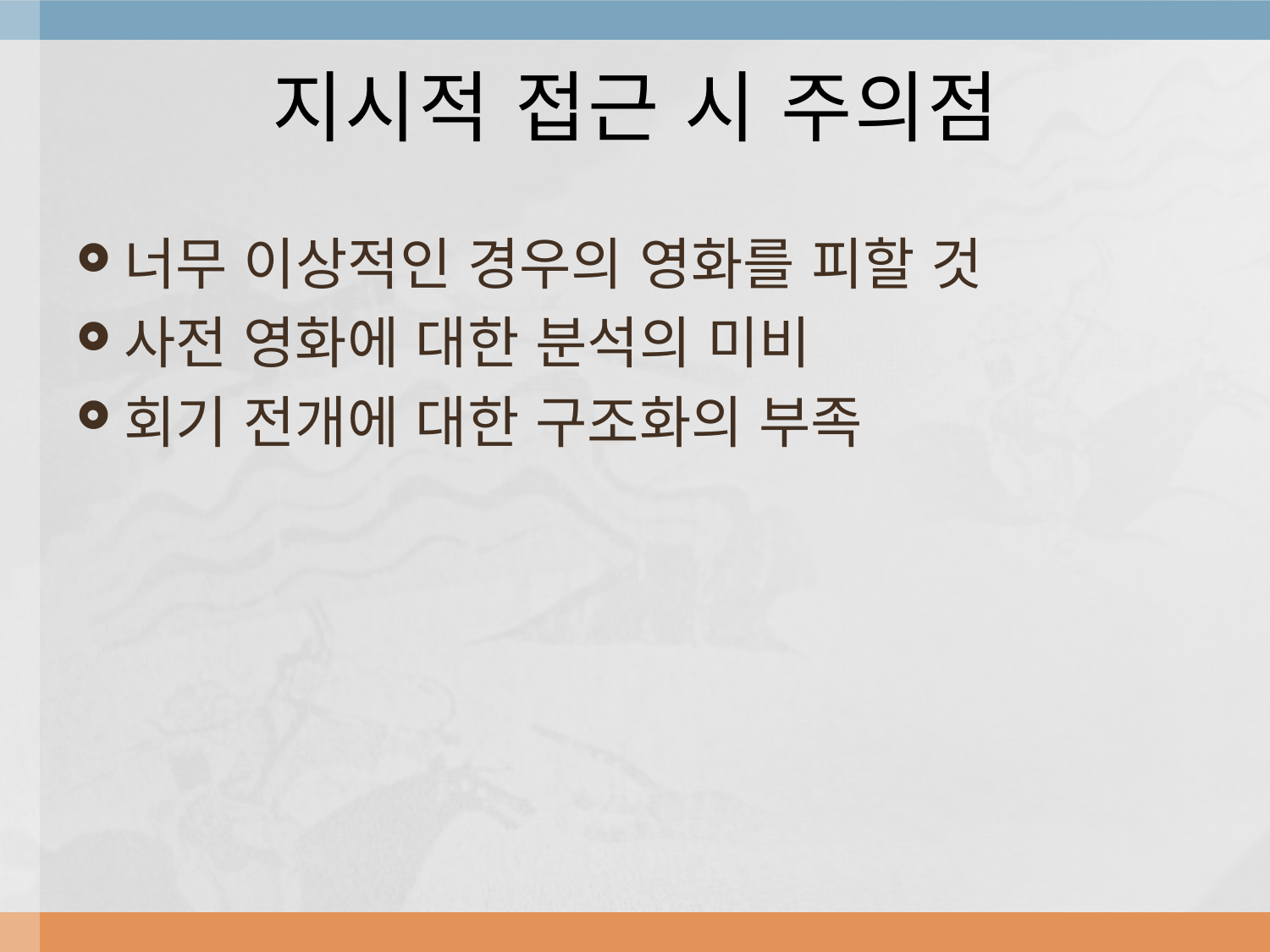

# 지시적 접근 시 주의점
너무 이상적인 경우의 영화를 피할 것
사전 영화에 대한 분석의 미비
회기 전개에 대한 구조화의 부족